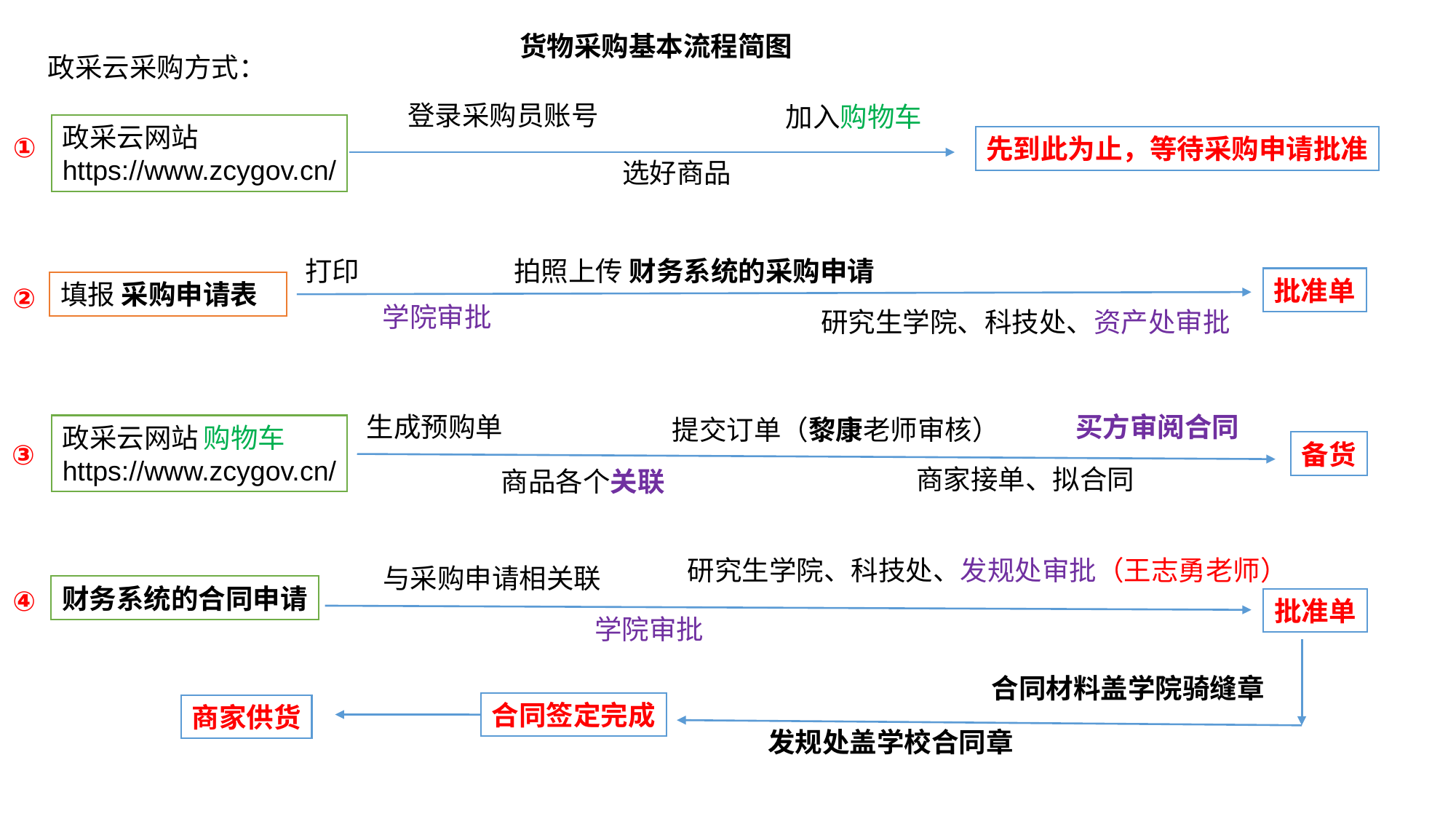

货物采购基本流程简图
政采云采购方式：
登录采购员账号
加入购物车
政采云网站
https://www.zcygov.cn/
①
先到此为止，等待采购申请批准
选好商品
打印
拍照上传 财务系统的采购申请
批准单
填报 采购申请表
②
学院审批
研究生学院、科技处、资产处审批
买方审阅合同
生成预购单
提交订单（黎康老师审核）
政采云网站
https://www.zcygov.cn/
购物车
③
备货
商家接单、拟合同
商品各个关联
研究生学院、科技处、发规处审批（王志勇老师）
与采购申请相关联
财务系统的合同申请
④
批准单
学院审批
合同材料盖学院骑缝章
合同签定完成
商家供货
发规处盖学校合同章